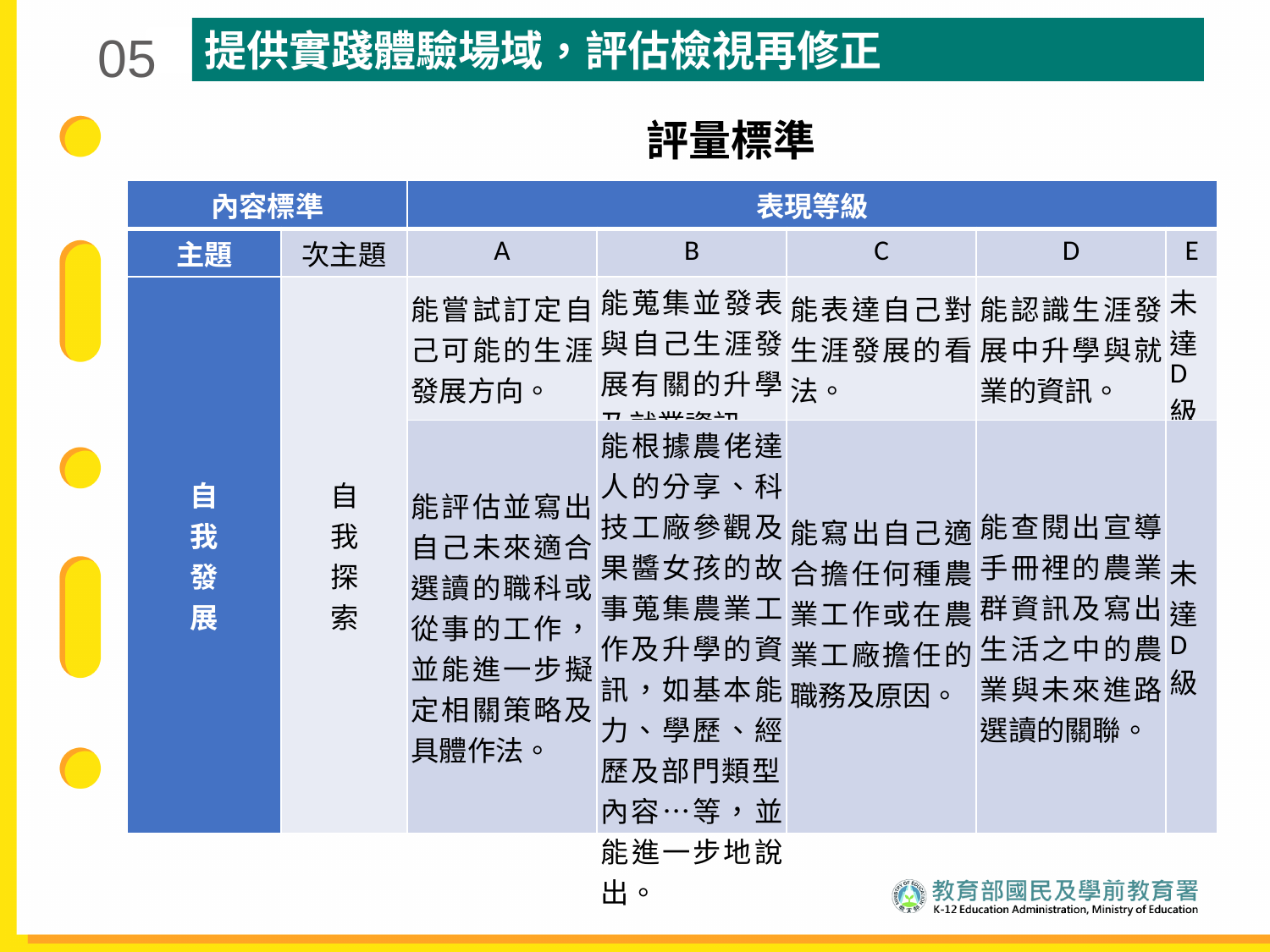

05
提供實踐體驗場域，評估檢視再修正

評量標準
| 內容標準 |  | 表現等級 |  |  |  |  |
| --- | --- | --- | --- | --- | --- | --- |
| 主題 | 次主題 | A | B | C | D | E |
| 自 我 發 展 | 自 我 探 索 | 能嘗試訂定自己可能的生涯發展方向。 | 能蒐集並發表與自己生涯發展有關的升學及就業資訊。 | 能表達自己對生涯發展的看法。 | 能認識生涯發展中升學與就業的資訊。 | 未達D級 |
|  |  | 能評估並寫出自己未來適合選讀的職科或從事的工作，並能進一步擬定相關策略及具體作法。 | 能根據農佬達人的分享、科技工廠參觀及果醬女孩的故事蒐集農業工作及升學的資訊，如基本能力、學歷、經歷及部門類型、內容…等，並能進一步地說出。 | 能寫出自己適合擔任何種農業工作或在農業工廠擔任的職務及原因。 | 能查閱出宣導手冊裡的農業群資訊及寫出生活之中的農業與未來進路選讀的關聯。 | 未 達 D 級 |